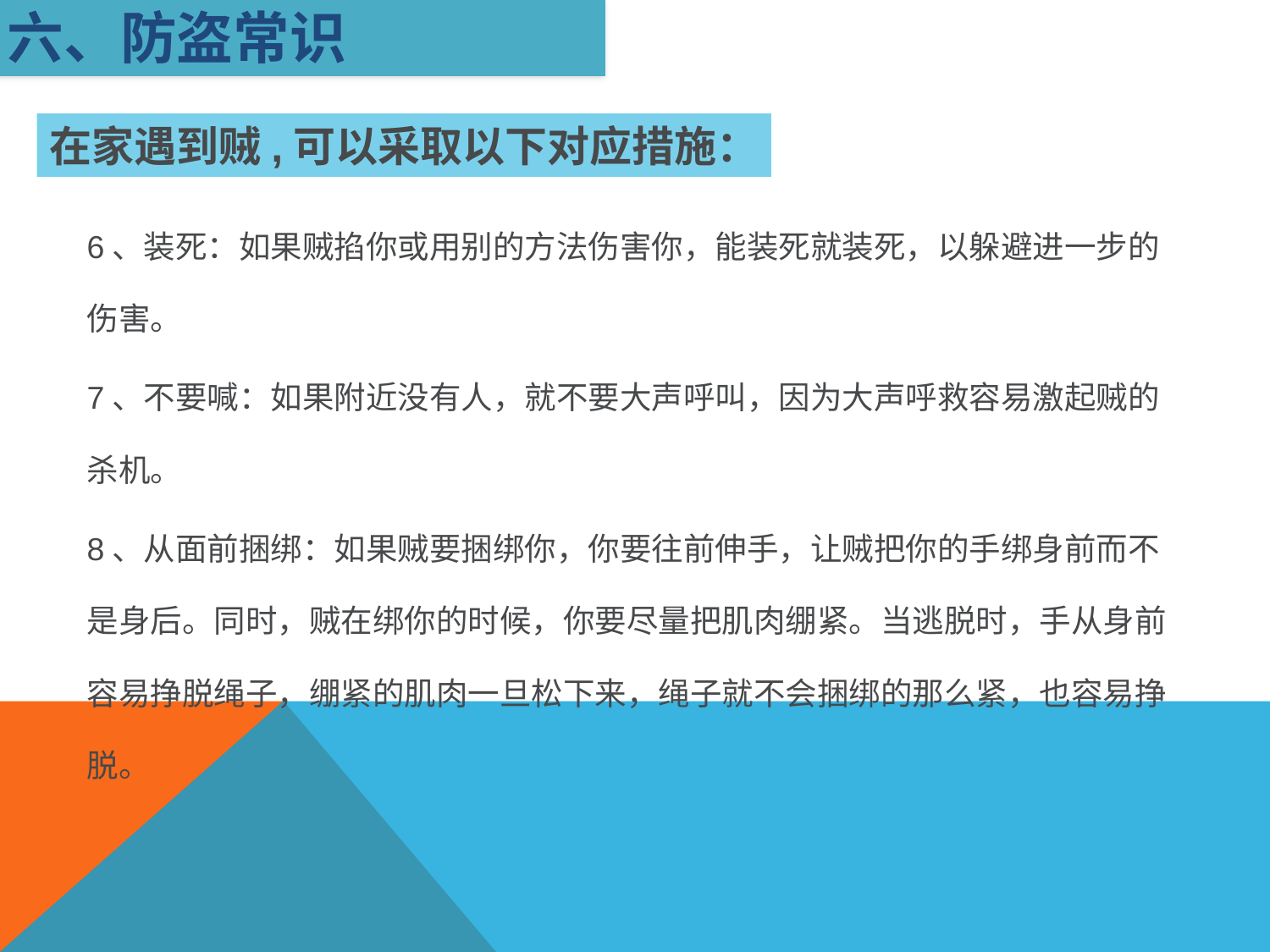

六、防盗常识

在家遇到贼,可以采取以下对应措施：
6、装死：如果贼掐你或用别的方法伤害你，能装死就装死，以躲避进一步的伤害。
7、不要喊：如果附近没有人，就不要大声呼叫，因为大声呼救容易激起贼的杀机。
8、从面前捆绑：如果贼要捆绑你，你要往前伸手，让贼把你的手绑身前而不是身后。同时，贼在绑你的时候，你要尽量把肌肉绷紧。当逃脱时，手从身前容易挣脱绳子，绷紧的肌肉一旦松下来，绳子就不会捆绑的那么紧，也容易挣脱。